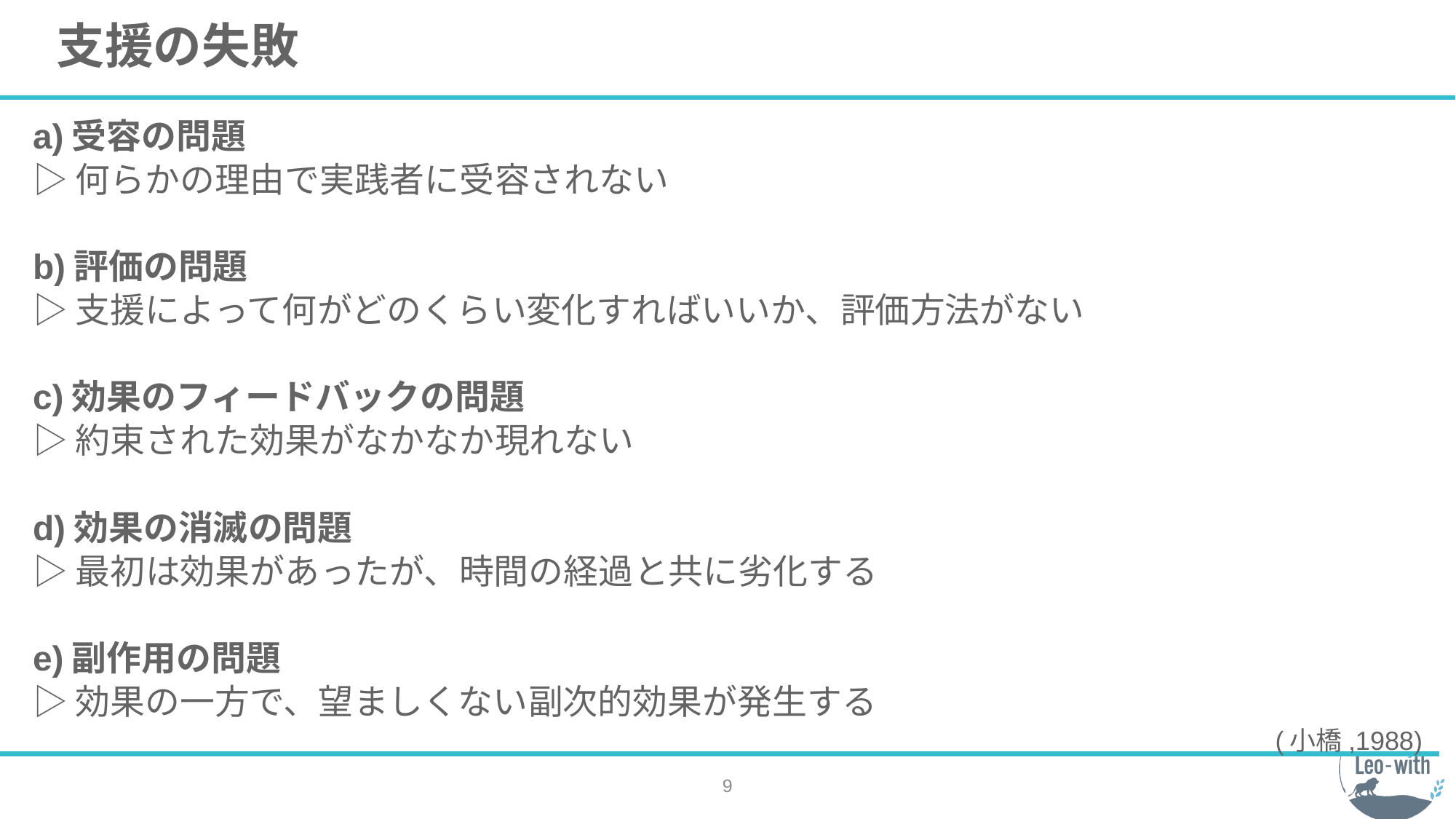

# 支援の失敗
a)受容の問題
▷何らかの理由で実践者に受容されない

b)評価の問題
▷支援によって何がどのくらい変化すればいいか、評価方法がない

c)効果のフィードバックの問題
▷約束された効果がなかなか現れない

d)効果の消滅の問題
▷最初は効果があったが、時間の経過と共に劣化する

e)副作用の問題
▷効果の一方で、望ましくない副次的効果が発生する
(小橋,1988)
9